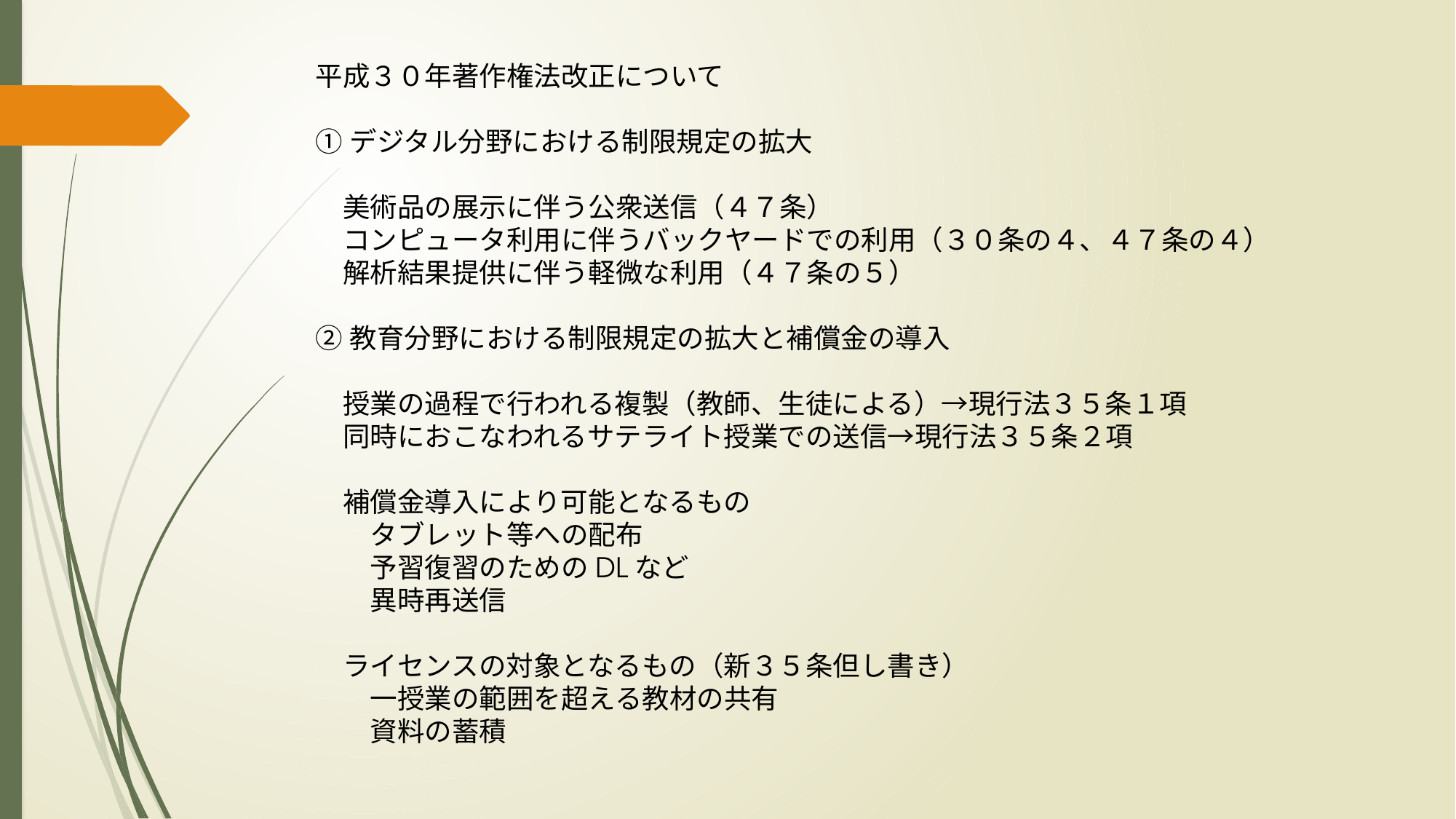

平成３０年著作権法改正について

①デジタル分野における制限規定の拡大
　美術品の展示に伴う公衆送信（４７条）
　コンピュータ利用に伴うバックヤードでの利用（３０条の４、４７条の４）
　解析結果提供に伴う軽微な利用（４７条の５）

②教育分野における制限規定の拡大と補償金の導入
　授業の過程で行われる複製（教師、生徒による）→現行法３５条１項
　同時におこなわれるサテライト授業での送信→現行法３５条２項
　補償金導入により可能となるもの
　　タブレット等への配布
　　予習復習のためのDLなど
　　異時再送信
　ライセンスの対象となるもの（新３５条但し書き）
　　一授業の範囲を超える教材の共有
　　資料の蓄積